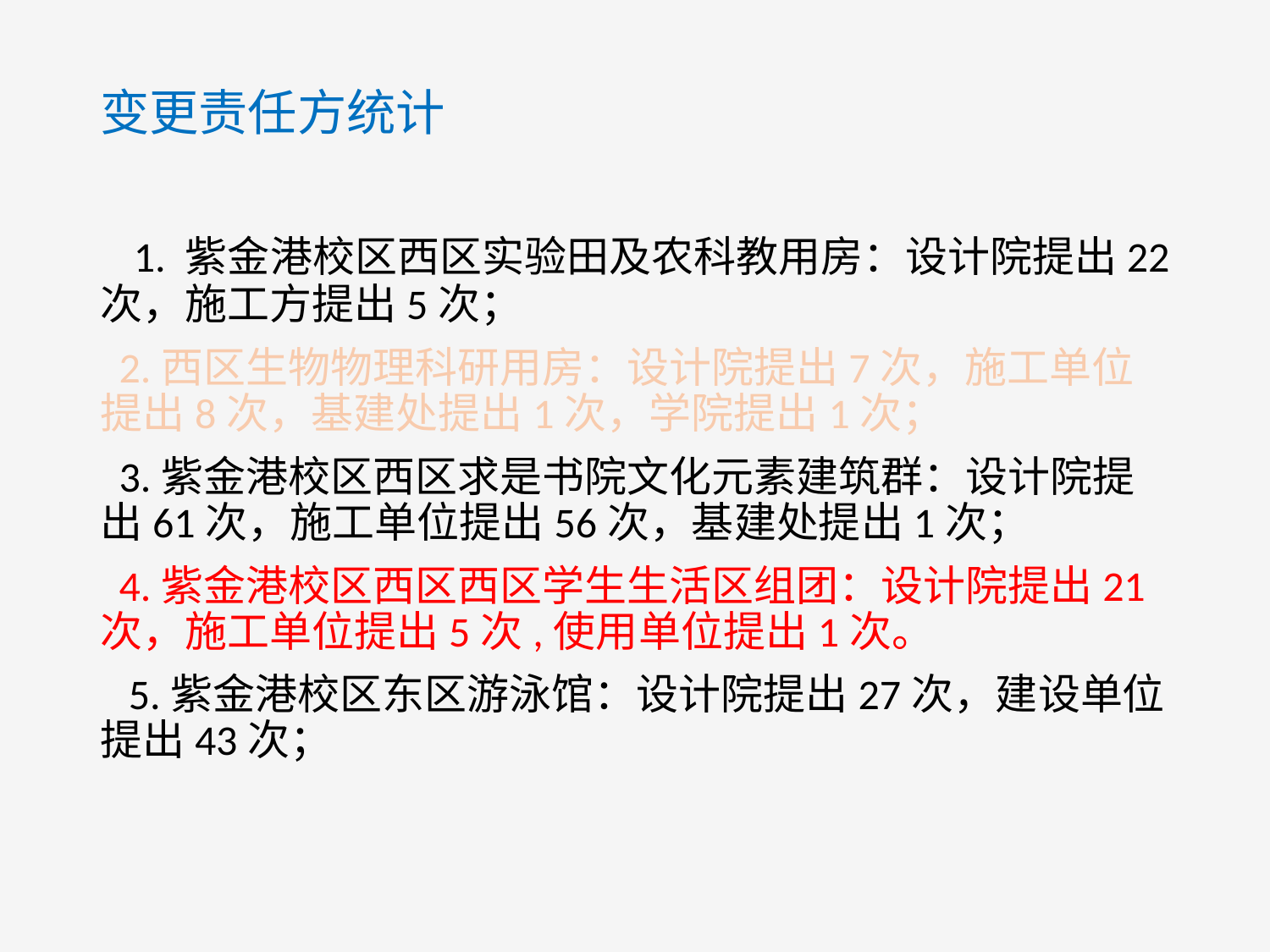

三
变更责任方统计
   1. 紫金港校区西区实验田及农科教用房：设计院提出22次，施工方提出5次；
  2.西区生物物理科研用房：设计院提出7次，施工单位提出8次，基建处提出1次，学院提出1次；
  3.紫金港校区西区求是书院文化元素建筑群：设计院提出61次，施工单位提出56次，基建处提出1次；
  4.紫金港校区西区西区学生生活区组团：设计院提出21次，施工单位提出5次,使用单位提出1次。
   5.紫金港校区东区游泳馆：设计院提出27次，建设单位提出43次；